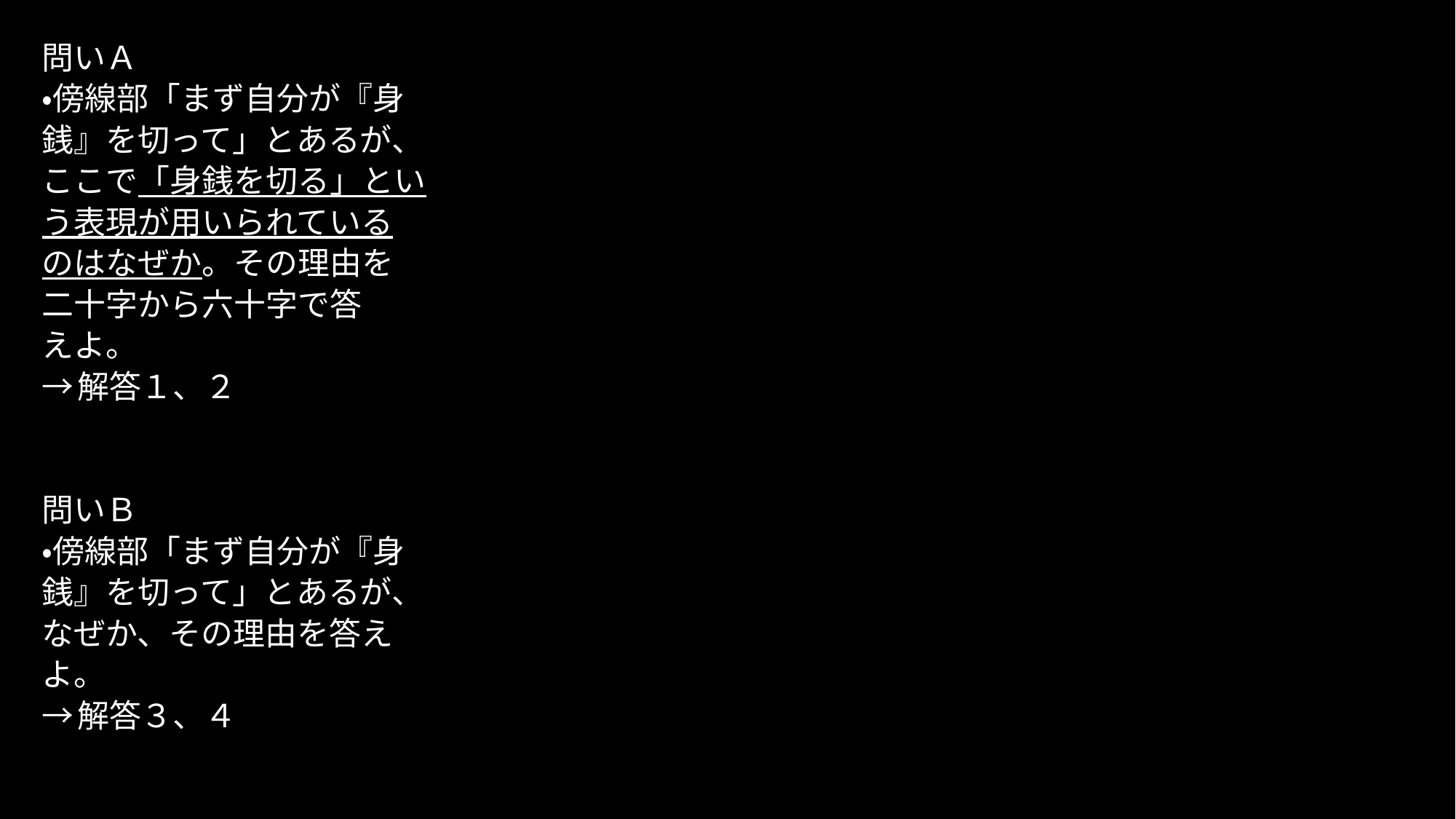

問いＡ
・傍線部「まず自分が『身
銭』を切って」とあるが、
ここで「身銭を切る」とい
う表現が用いられている
のはなぜか。その理由を
二十字から六十字で答
えよ。
→解答１、２

問いＢ
・傍線部「まず自分が『身
銭』を切って」とあるが、
なぜか、その理由を答え
よ。
→解答３、４